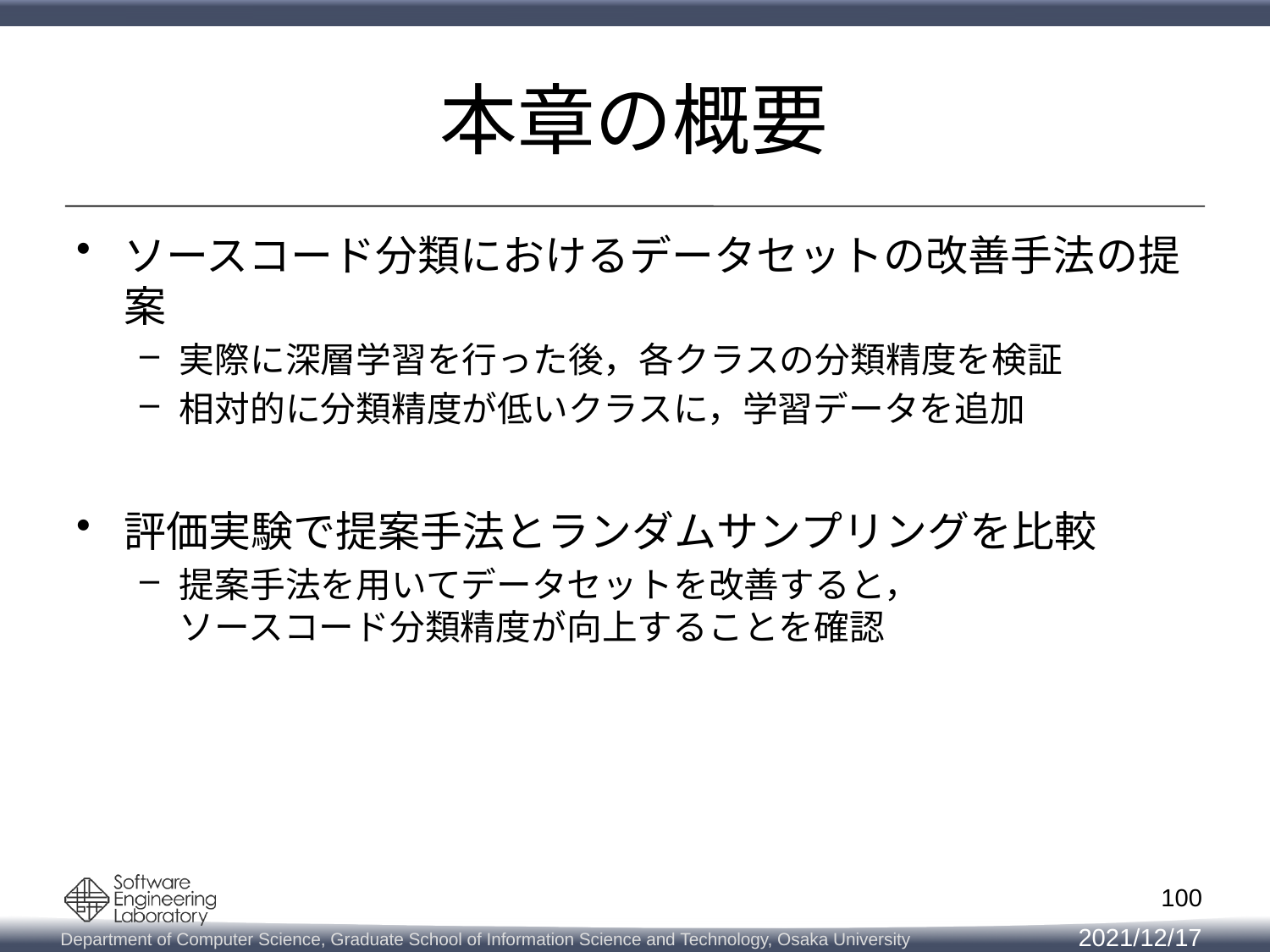

# 本章の概要
ソースコード分類におけるデータセットの改善手法の提案
実際に深層学習を行った後，各クラスの分類精度を検証
相対的に分類精度が低いクラスに，学習データを追加

評価実験で提案手法とランダムサンプリングを比較
提案手法を用いてデータセットを改善すると，
ソースコード分類精度が向上することを確認

100
2021/12/17